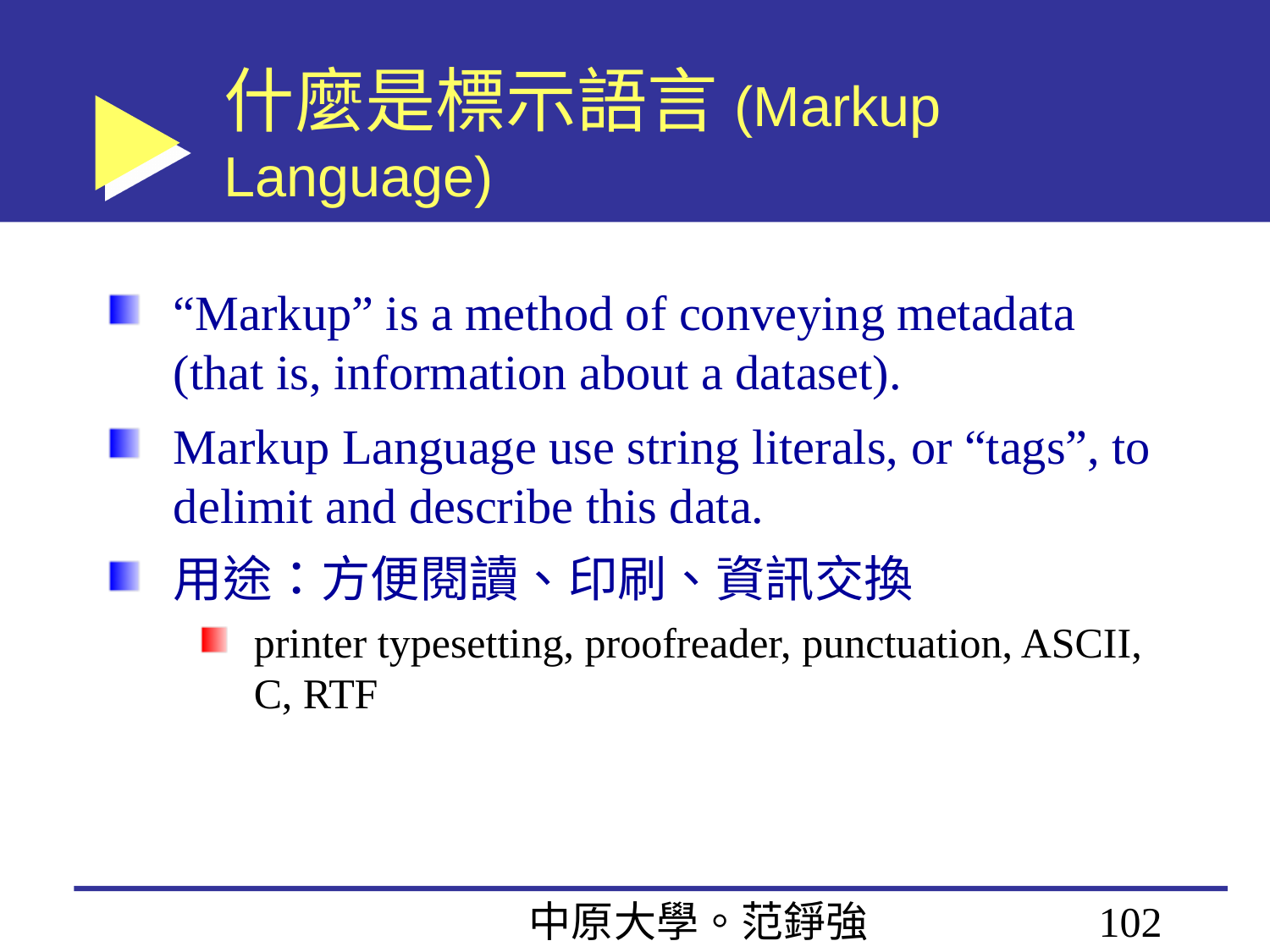

# 什麼是標示語言(Markup Language)
“Markup” is a method of conveying metadata (that is, information about a dataset).
Markup Language use string literals, or “tags”, to delimit and describe this data.
用途：方便閱讀、印刷、資訊交換
printer typesetting, proofreader, punctuation, ASCII, C, RTF
中原大學。范錚強
102